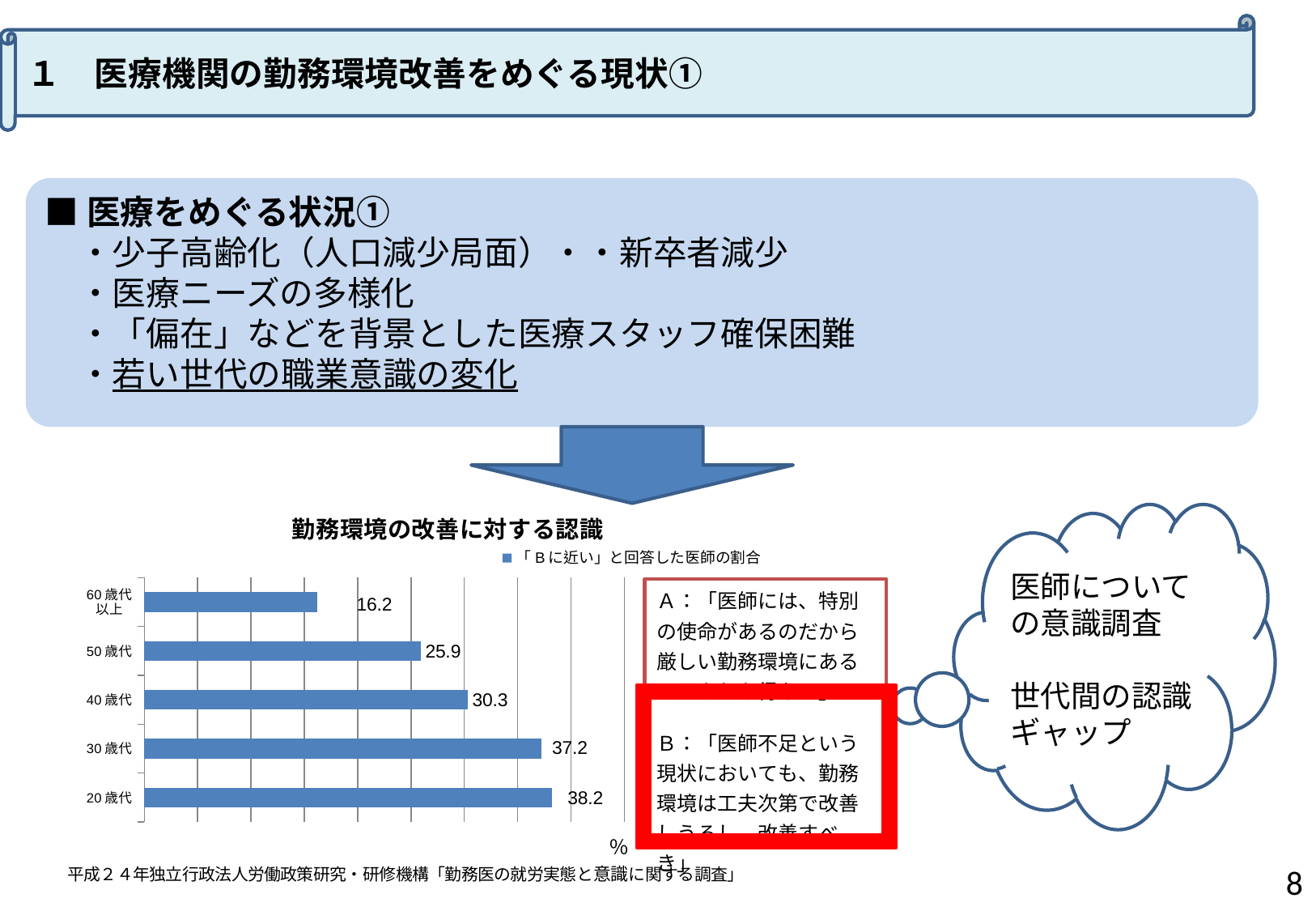

１　医療機関の勤務環境改善をめぐる現状①
■医療をめぐる状況①
　・少子高齢化（人口減少局面）・・新卒者減少
　・医療ニーズの多様化
　・「偏在」などを背景とした医療スタッフ確保困難
　・若い世代の職業意識の変化

### Chart: 勤務環境の改善に対する認識

| Category | 「Bに近い」と回答した医師の割合 |
|---|---|
| 20歳代 | 0.38200000000000656 |
| 30歳代 | 0.3720000000000019 |
| 40歳代 | 0.3030000000000003 |
| 50歳代 | 0.259 |
| 60歳代
以上 | 0.1620000000000014 |
医師についての意識調査

世代間の認識ギャップ

8